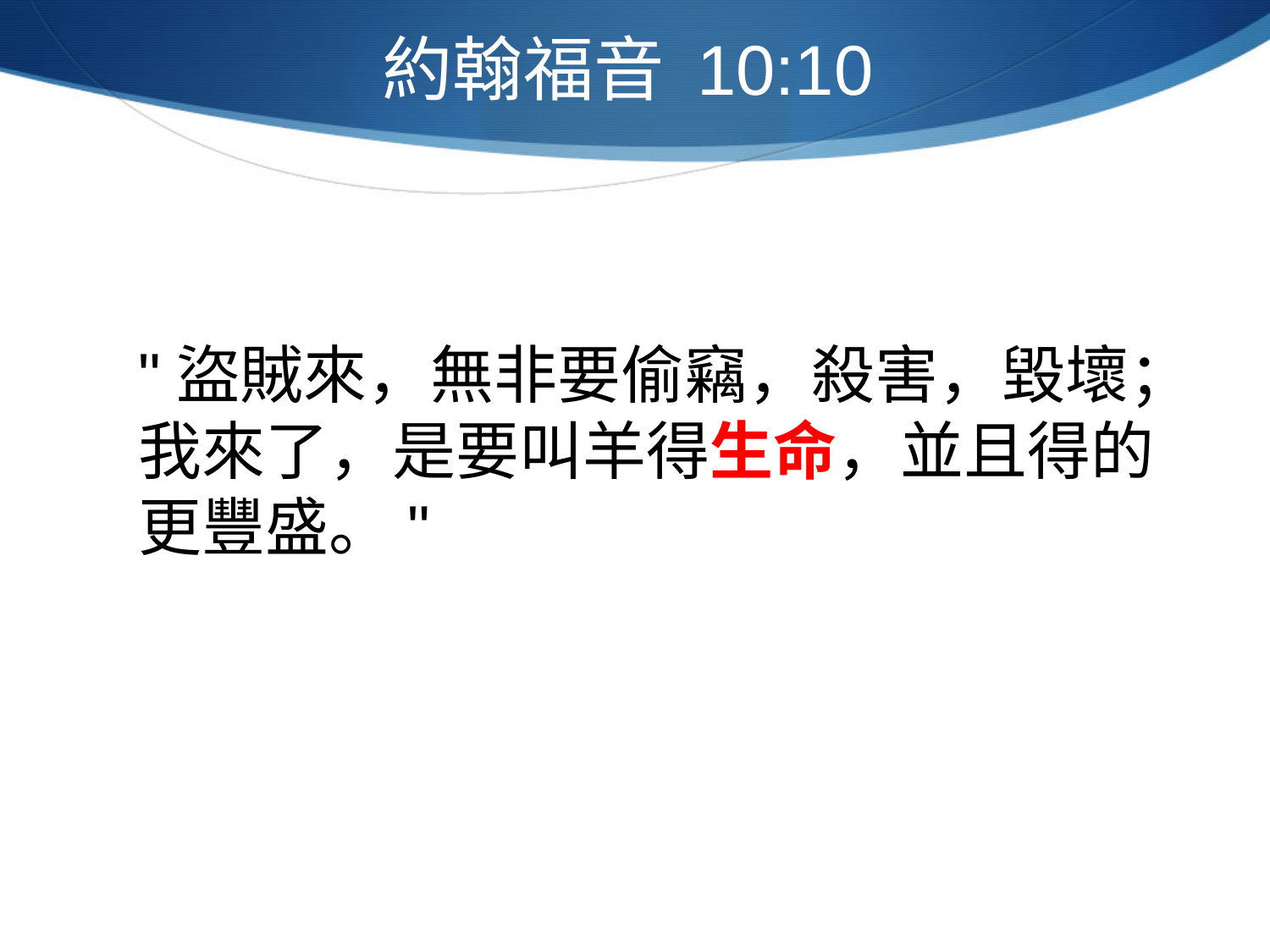

約翰福音 10:10
"盜賊來，無非要偷竊，殺害，毀壞；
我來了，是要叫羊得生命，並且得的更豐盛。"